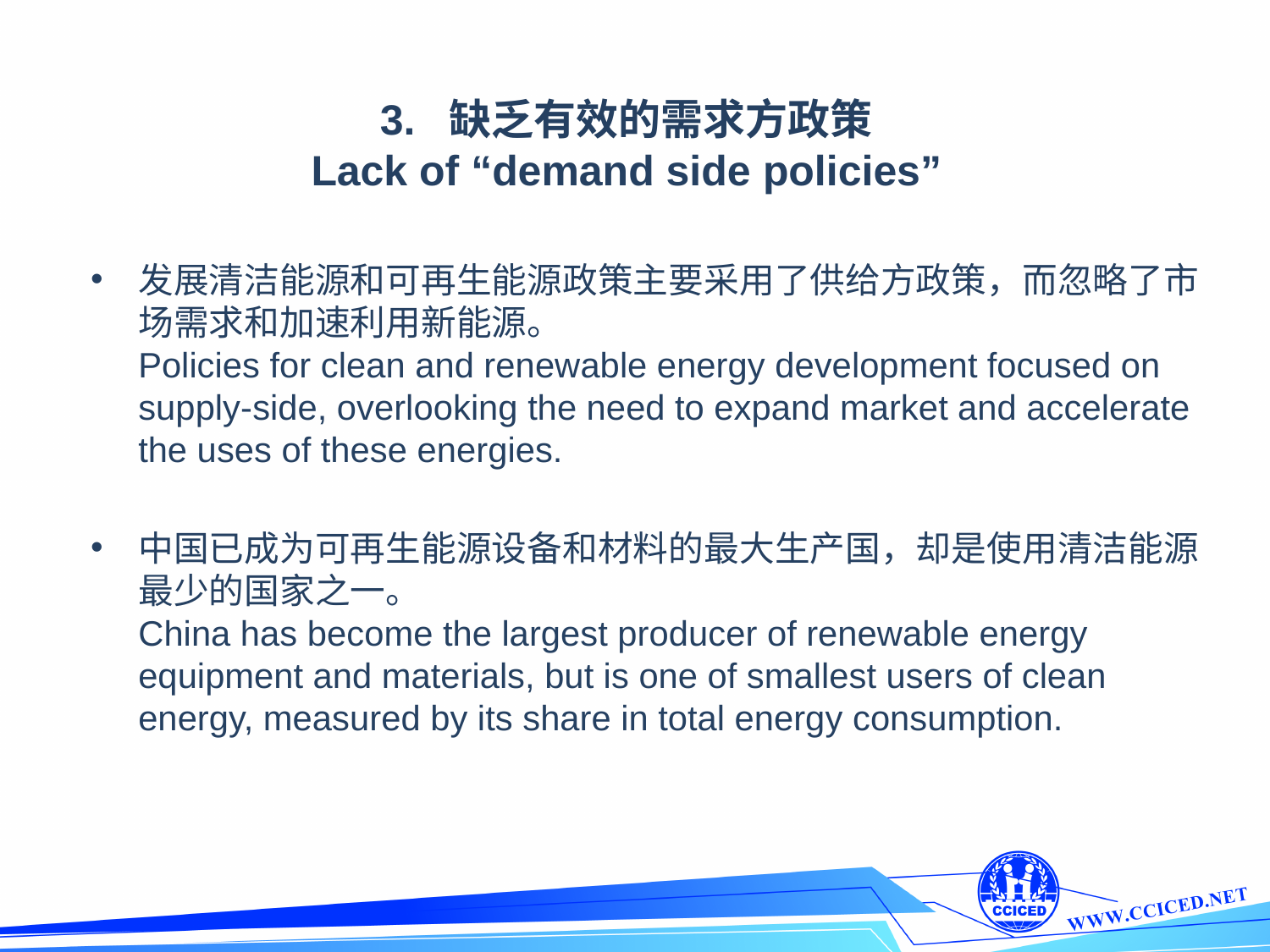

# 3.  缺乏有效的需求方政策 Lack of “demand side policies”
发展清洁能源和可再生能源政策主要采用了供给方政策，而忽略了市场需求和加速利用新能源。
Policies for clean and renewable energy development focused on supply-side, overlooking the need to expand market and accelerate the uses of these energies.

中国已成为可再生能源设备和材料的最大生产国，却是使用清洁能源最少的国家之一。
China has become the largest producer of renewable energy equipment and materials, but is one of smallest users of clean energy, measured by its share in total energy consumption.